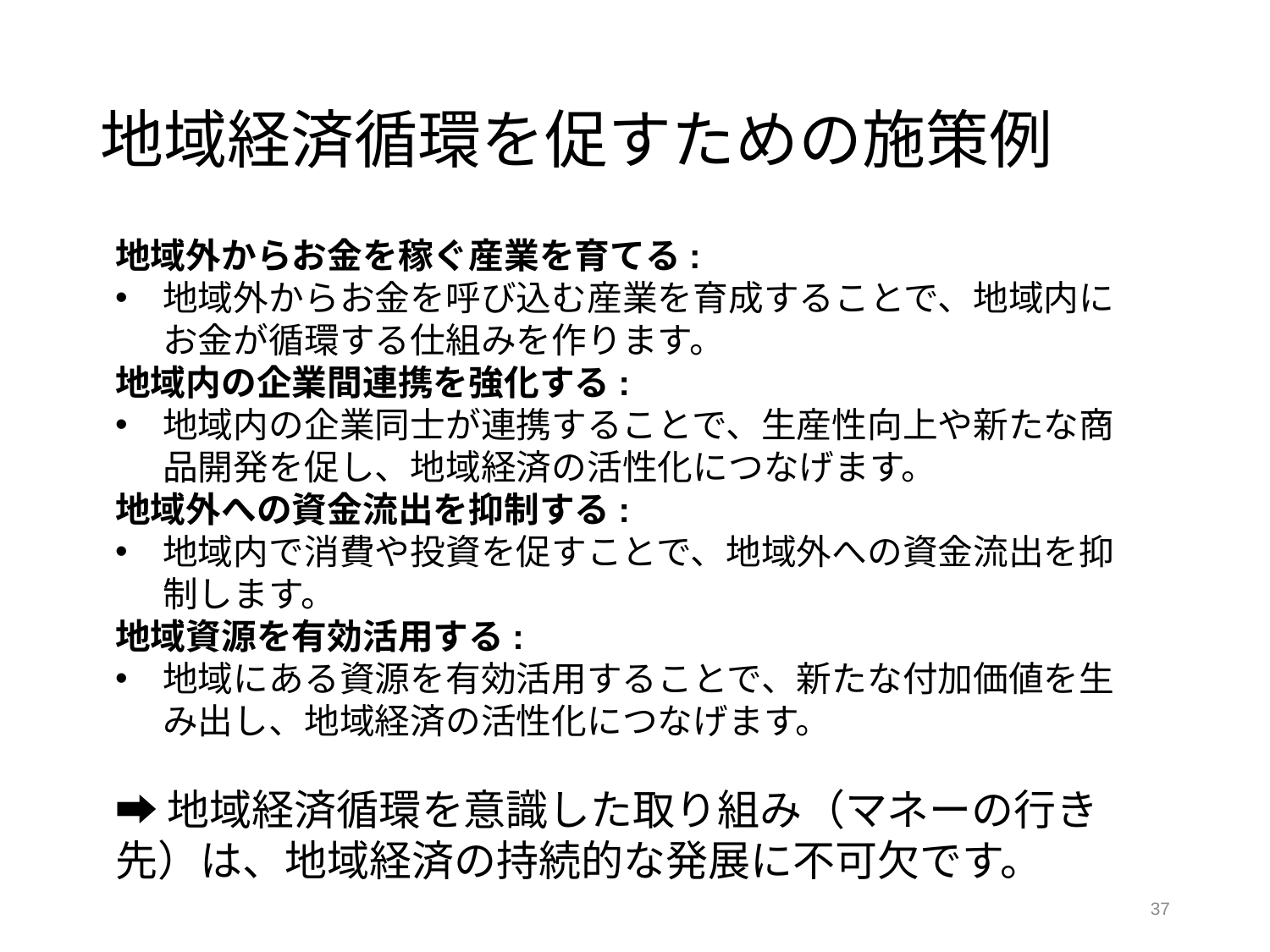

# 地域経済循環を促すための施策例
地域外からお金を稼ぐ産業を育てる:
地域外からお金を呼び込む産業を育成することで、地域内にお金が循環する仕組みを作ります。﻿
地域内の企業間連携を強化する:
地域内の企業同士が連携することで、生産性向上や新たな商品開発を促し、地域経済の活性化につなげます。﻿
地域外への資金流出を抑制する:
地域内で消費や投資を促すことで、地域外への資金流出を抑制します。﻿
地域資源を有効活用する:
地域にある資源を有効活用することで、新たな付加価値を生み出し、地域経済の活性化につなげます。﻿

➡地域経済循環を意識した取り組み（マネーの行き先）は、地域経済の持続的な発展に不可欠です。
37